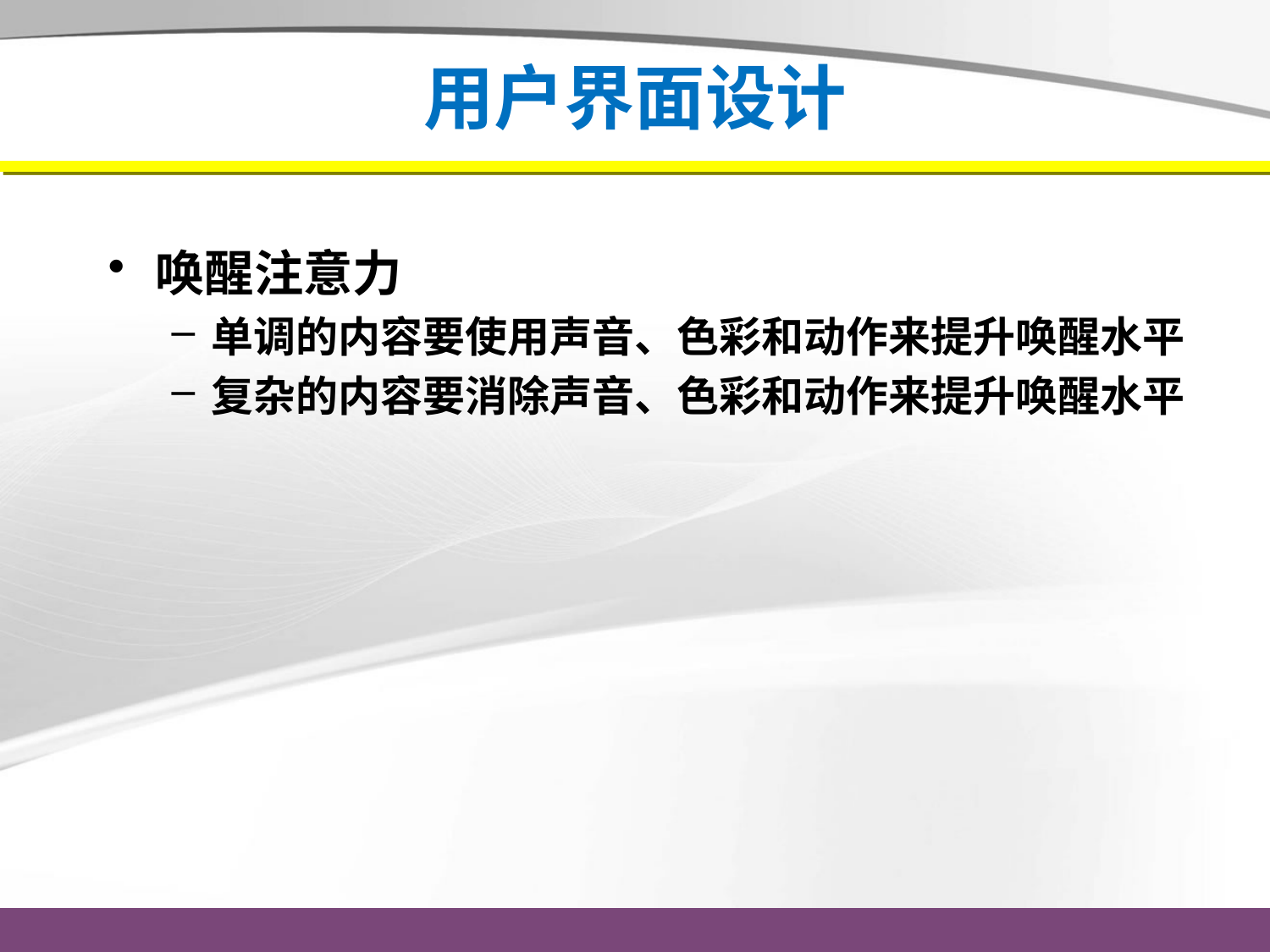

# 用户界面设计
唤醒注意力
单调的内容要使用声音、色彩和动作来提升唤醒水平
复杂的内容要消除声音、色彩和动作来提升唤醒水平